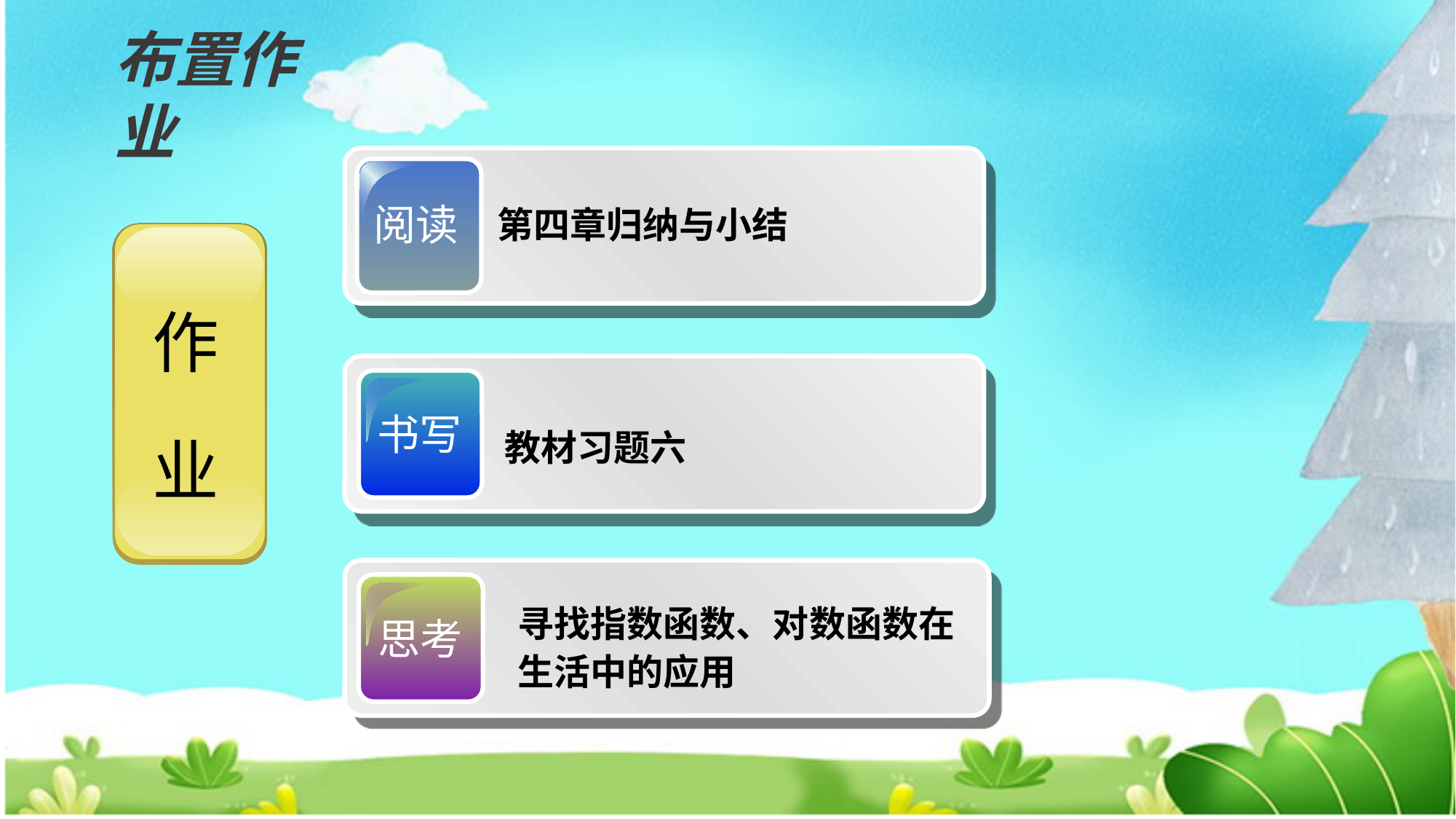

布置作业

阅读
第四章归纳与小结

书写
教材习题六

思考
寻找指数函数、对数函数在生活中的应用

作
业